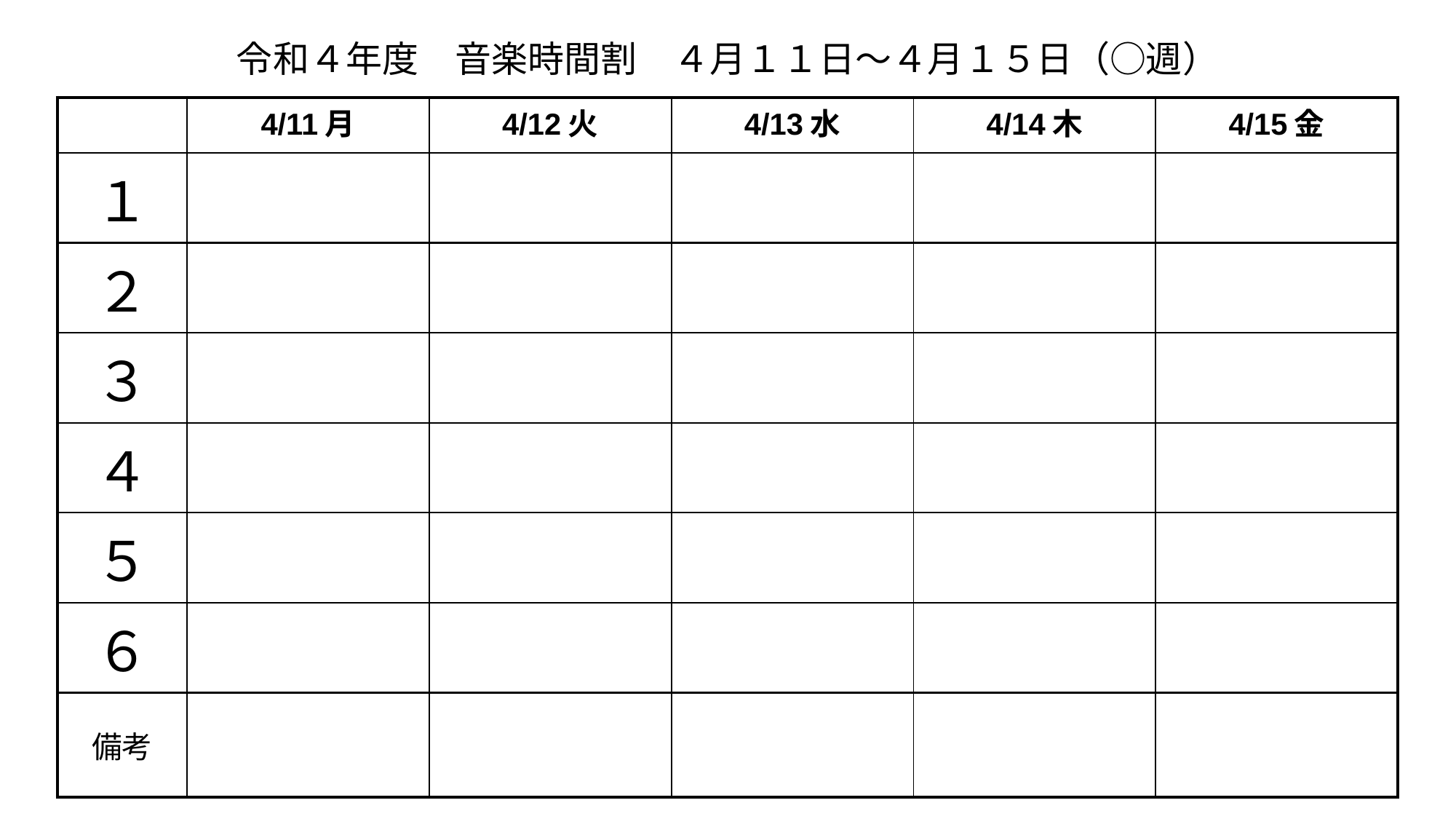

# 令和４年度　音楽時間割　４月１１日〜４月１５日（○週）
|  | 4/11月 | 4/12火 | 4/13水 | 4/14木 | 4/15金 |
| --- | --- | --- | --- | --- | --- |
| １ |  |  |  |  |  |
| ２ |  |  |  |  |  |
| ３ |  |  |  |  |  |
| ４ |  |  |  |  |  |
| ５ |  |  |  |  |  |
| ６ |  |  |  |  |  |
| 備考 |  |  |  |  |  |